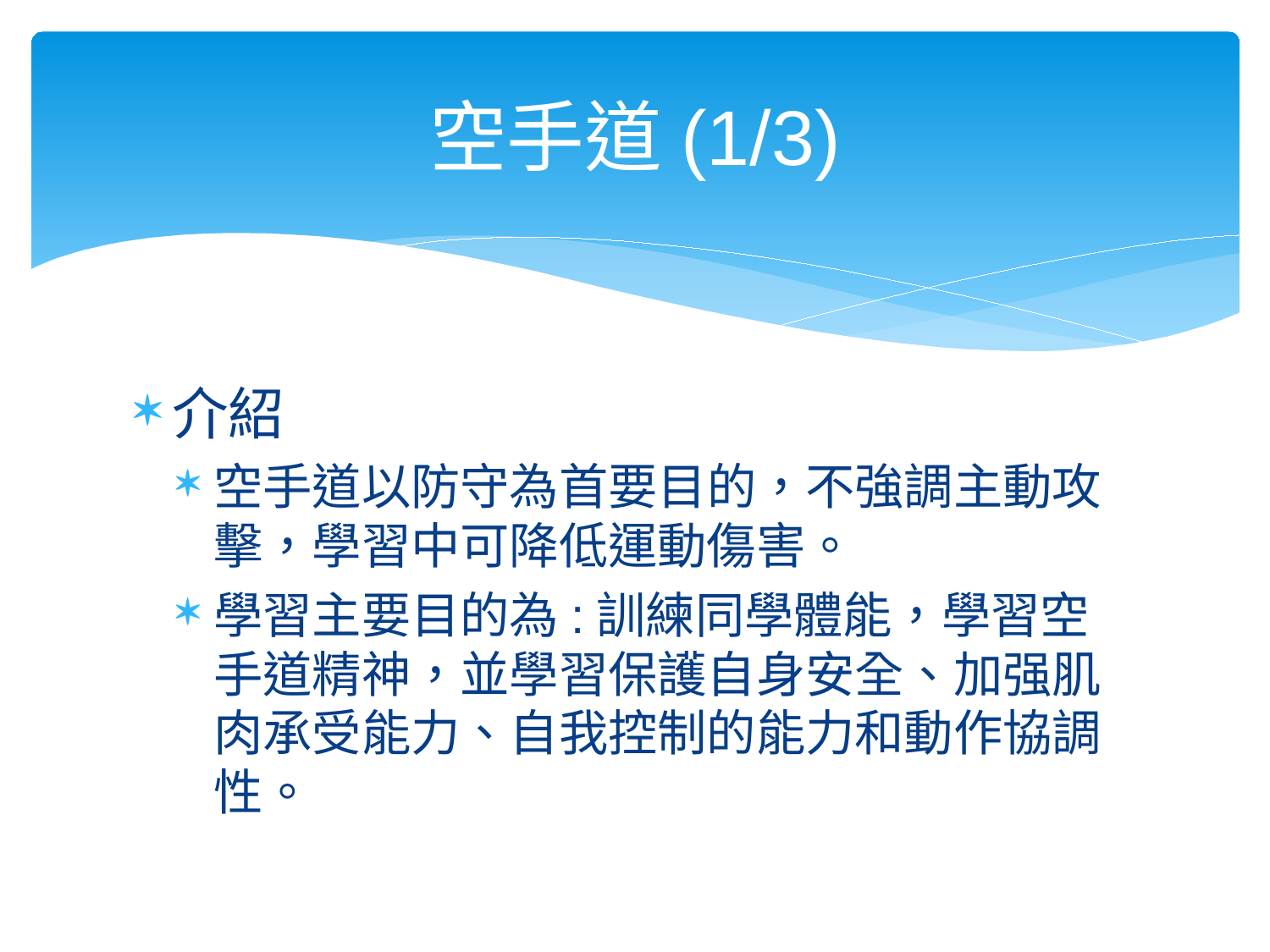

# 空手道(1/3)
介紹
空手道以防守為首要目的，不強調主動攻擊，學習中可降低運動傷害。
學習主要目的為:訓練同學體能，學習空手道精神，並學習保護自身安全、加强肌肉承受能力、自我控制的能力和動作協調性。